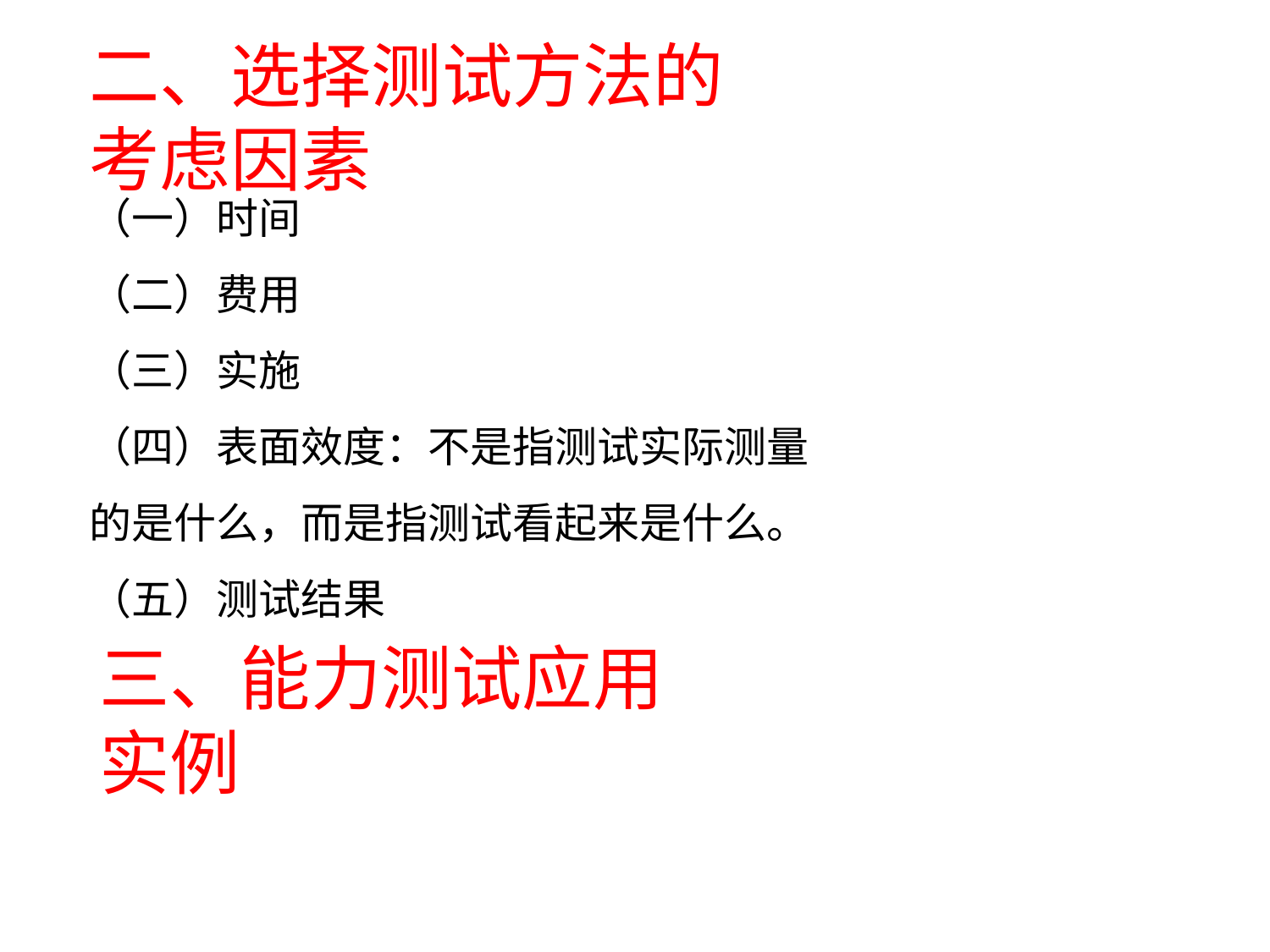

# 二、选择测试方法的考虑因素
（一）时间
（二）费用
（三）实施
（四）表面效度：不是指测试实际测量的是什么，而是指测试看起来是什么。
（五）测试结果
三、能力测试应用实例